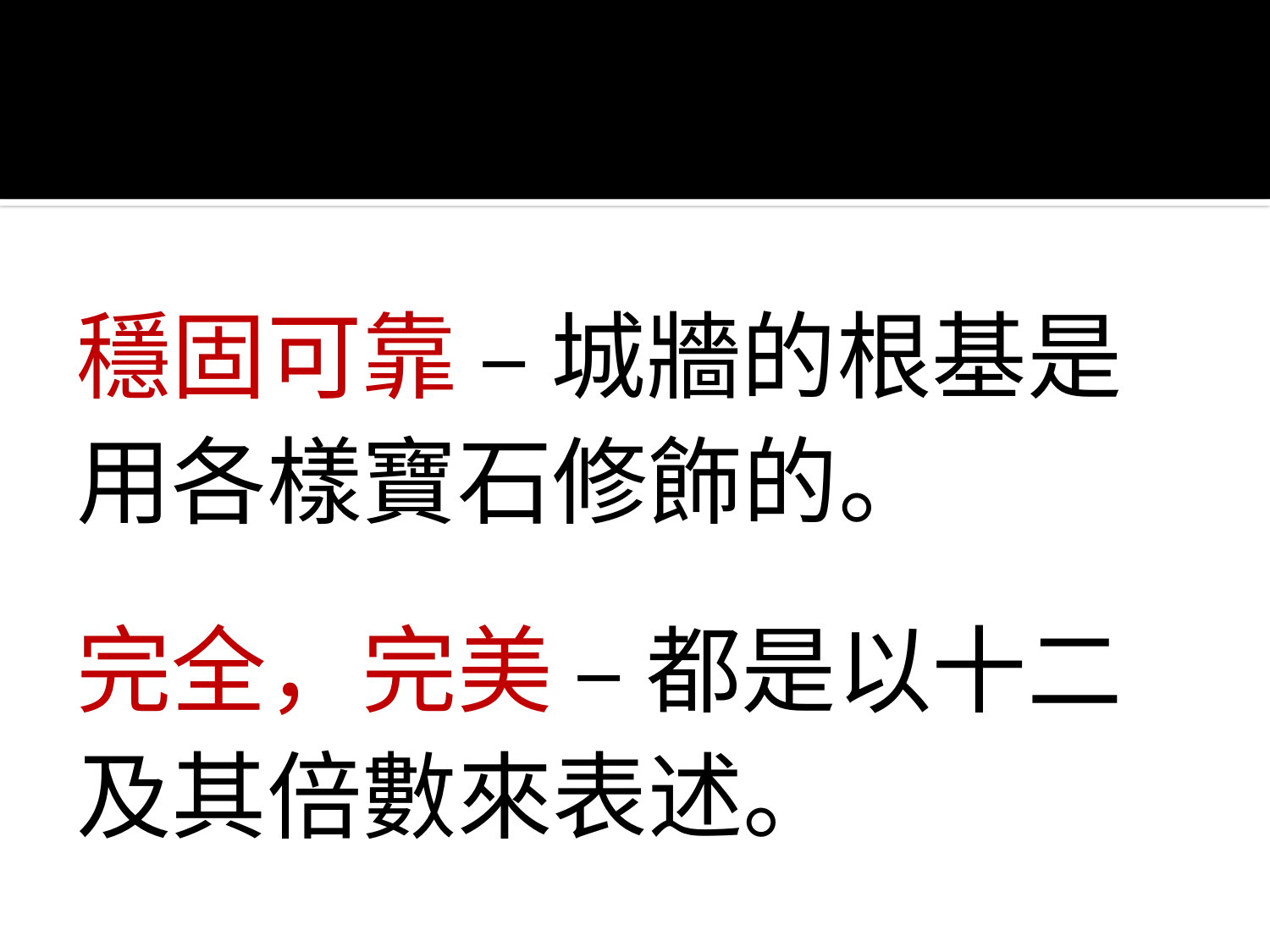

穩固可靠 – 城牆的根基是用各樣寶石修飾的。
完全，完美 – 都是以十二及其倍數來表述。